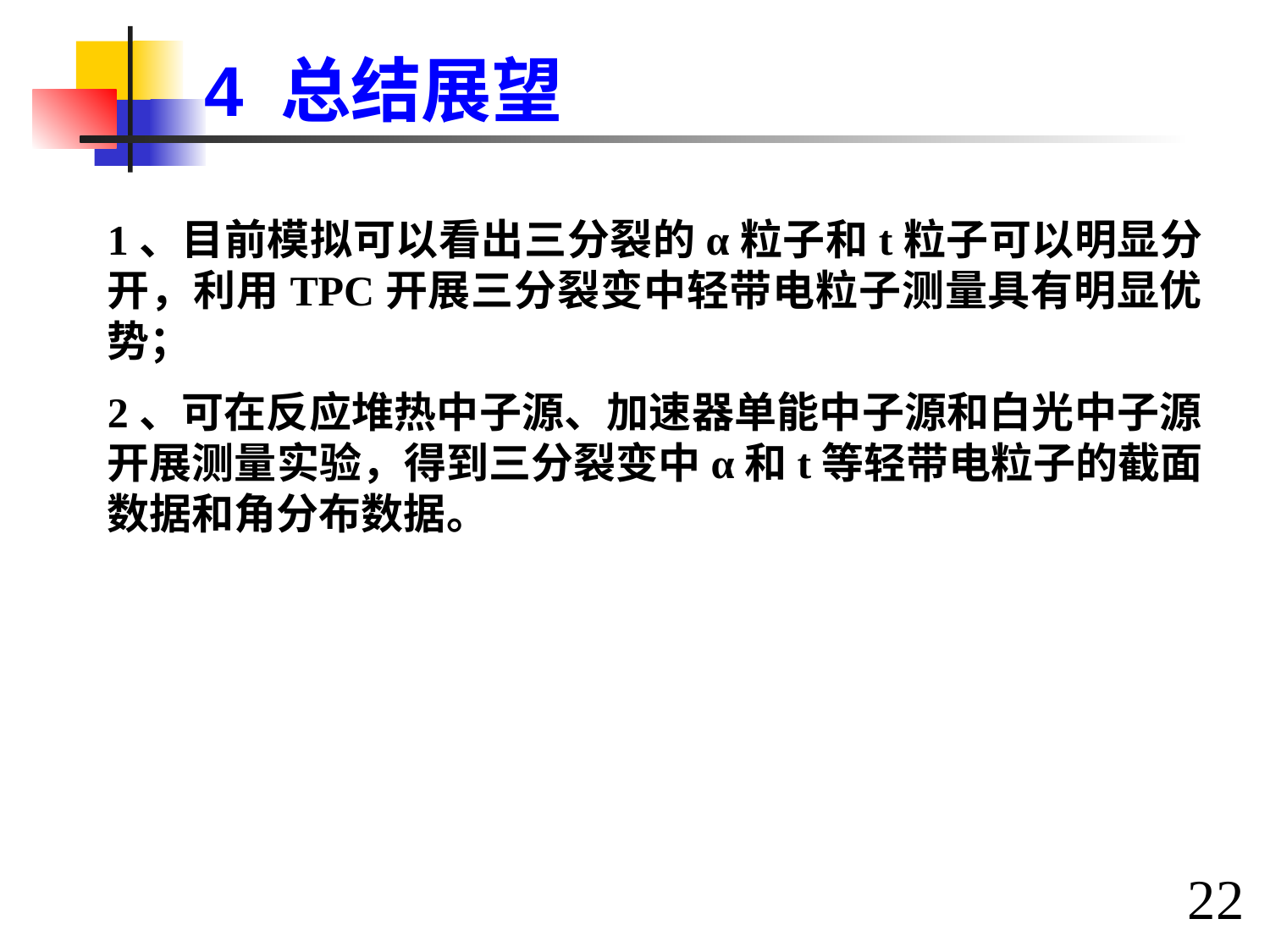

# 4 总结展望
1、目前模拟可以看出三分裂的α粒子和t粒子可以明显分开，利用TPC开展三分裂变中轻带电粒子测量具有明显优势；
2、可在反应堆热中子源、加速器单能中子源和白光中子源开展测量实验，得到三分裂变中α和t等轻带电粒子的截面数据和角分布数据。
22